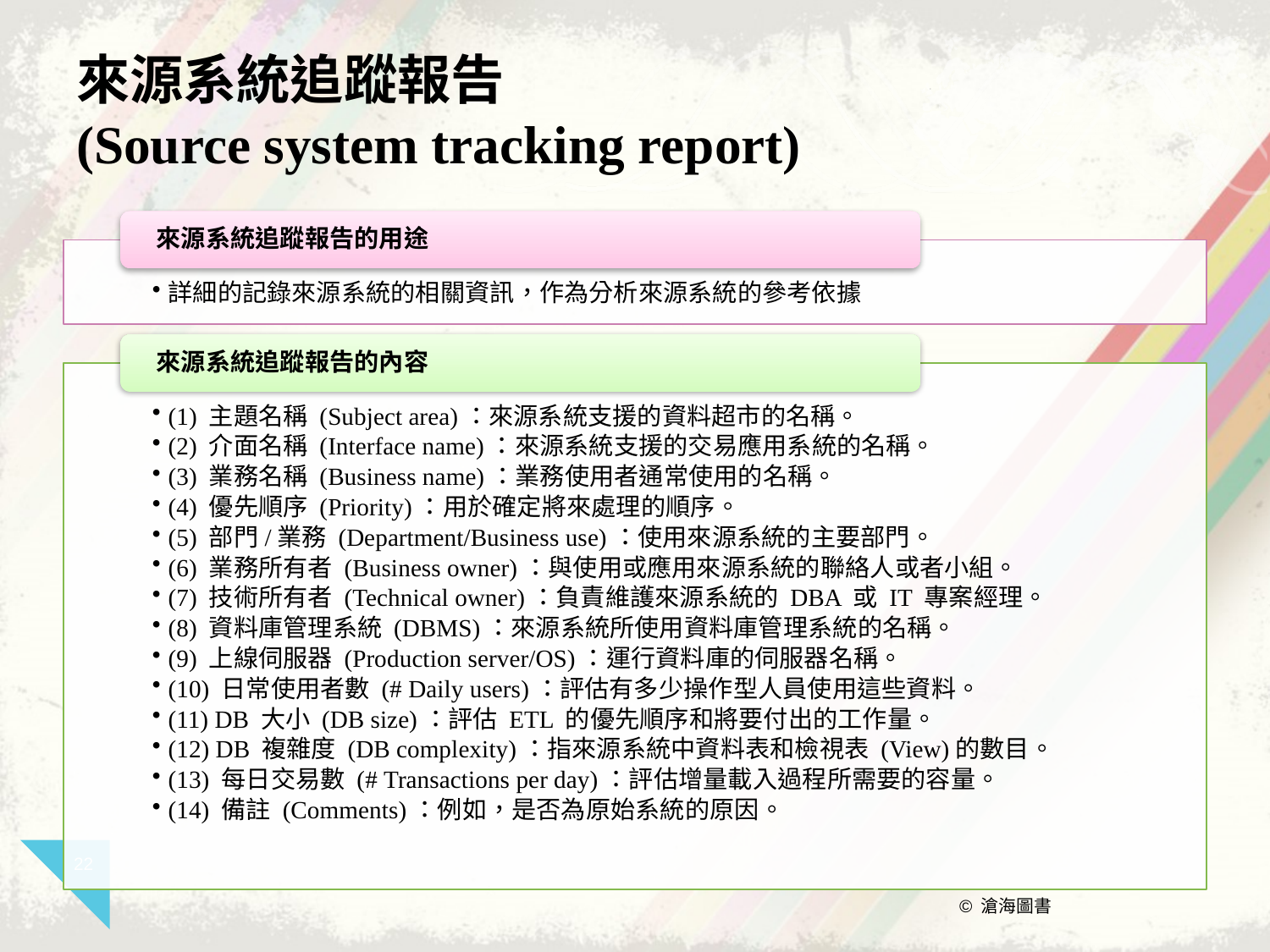

# 來源系統追蹤報告 (Source system tracking report)
詳細的記錄來源系統的相關資訊，作為分析來源系統的參考依據
來源系統追蹤報告的用途
(1) 主題名稱 (Subject area)：來源系統支援的資料超市的名稱。
(2) 介面名稱 (Interface name)：來源系統支援的交易應用系統的名稱。
(3) 業務名稱 (Business name)：業務使用者通常使用的名稱。
(4) 優先順序 (Priority)：用於確定將來處理的順序。
(5) 部門/業務 (Department/Business use)：使用來源系統的主要部門。
(6) 業務所有者 (Business owner)：與使用或應用來源系統的聯絡人或者小組。
(7) 技術所有者 (Technical owner)：負責維護來源系統的 DBA 或 IT 專案經理。
(8) 資料庫管理系統 (DBMS)：來源系統所使用資料庫管理系統的名稱。
(9) 上線伺服器 (Production server/OS)：運行資料庫的伺服器名稱。
(10) 日常使用者數 (# Daily users)：評估有多少操作型人員使用這些資料。
(11) DB 大小 (DB size)：評估 ETL 的優先順序和將要付出的工作量。
(12) DB 複雜度 (DB complexity)：指來源系統中資料表和檢視表 (View)的數目。
(13) 每日交易數 (# Transactions per day)：評估增量載入過程所需要的容量。
(14) 備註 (Comments)：例如，是否為原始系統的原因。
來源系統追蹤報告的內容
22
© 滄海圖書